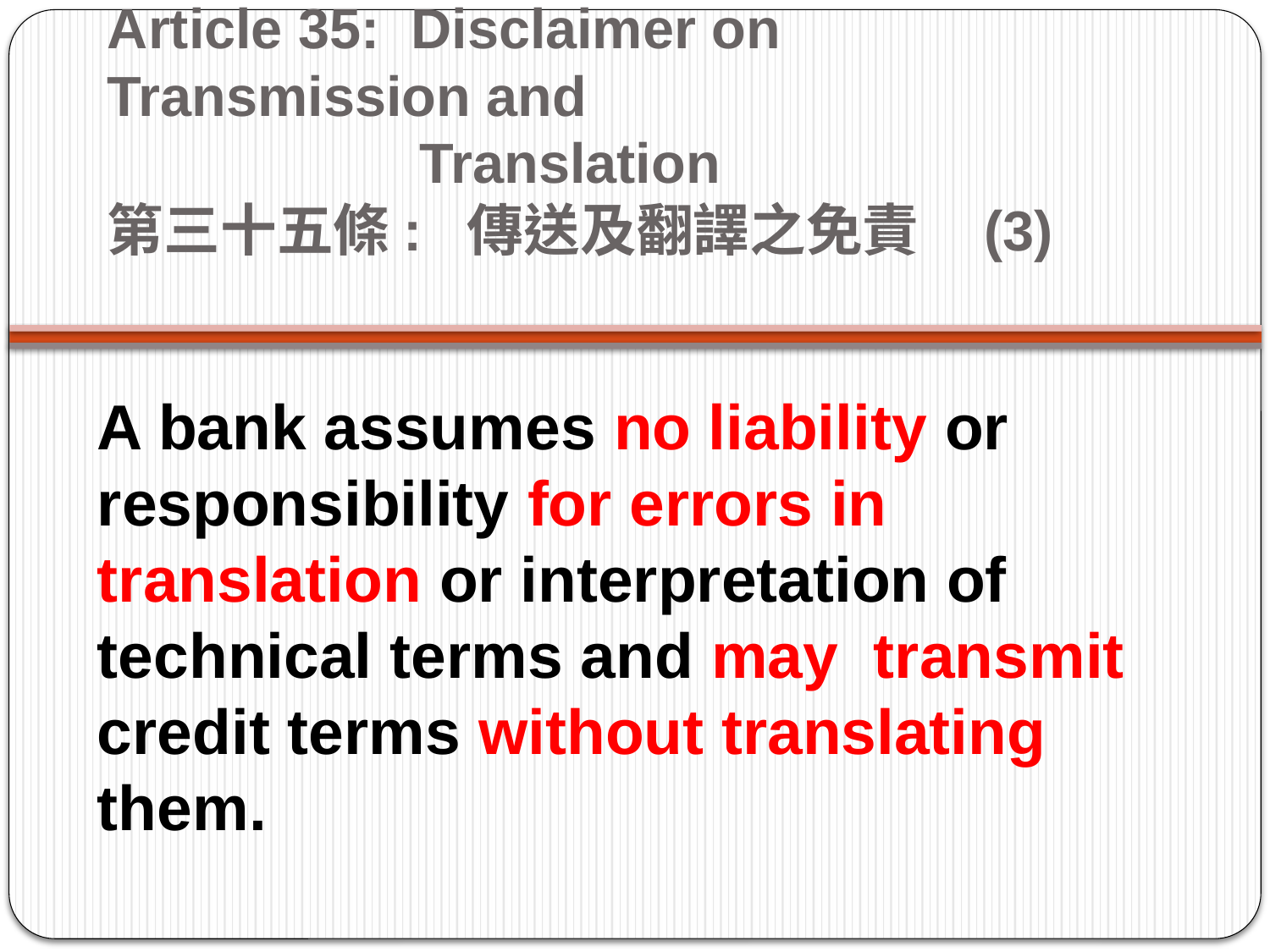

# Article 35:  Disclaimer on Transmission and Translation   第三十五條:  傳送及翻譯之免責    (3)
A bank assumes no liability or responsibility for errors in translation or interpretation of technical terms and may  transmit credit terms without translating them.